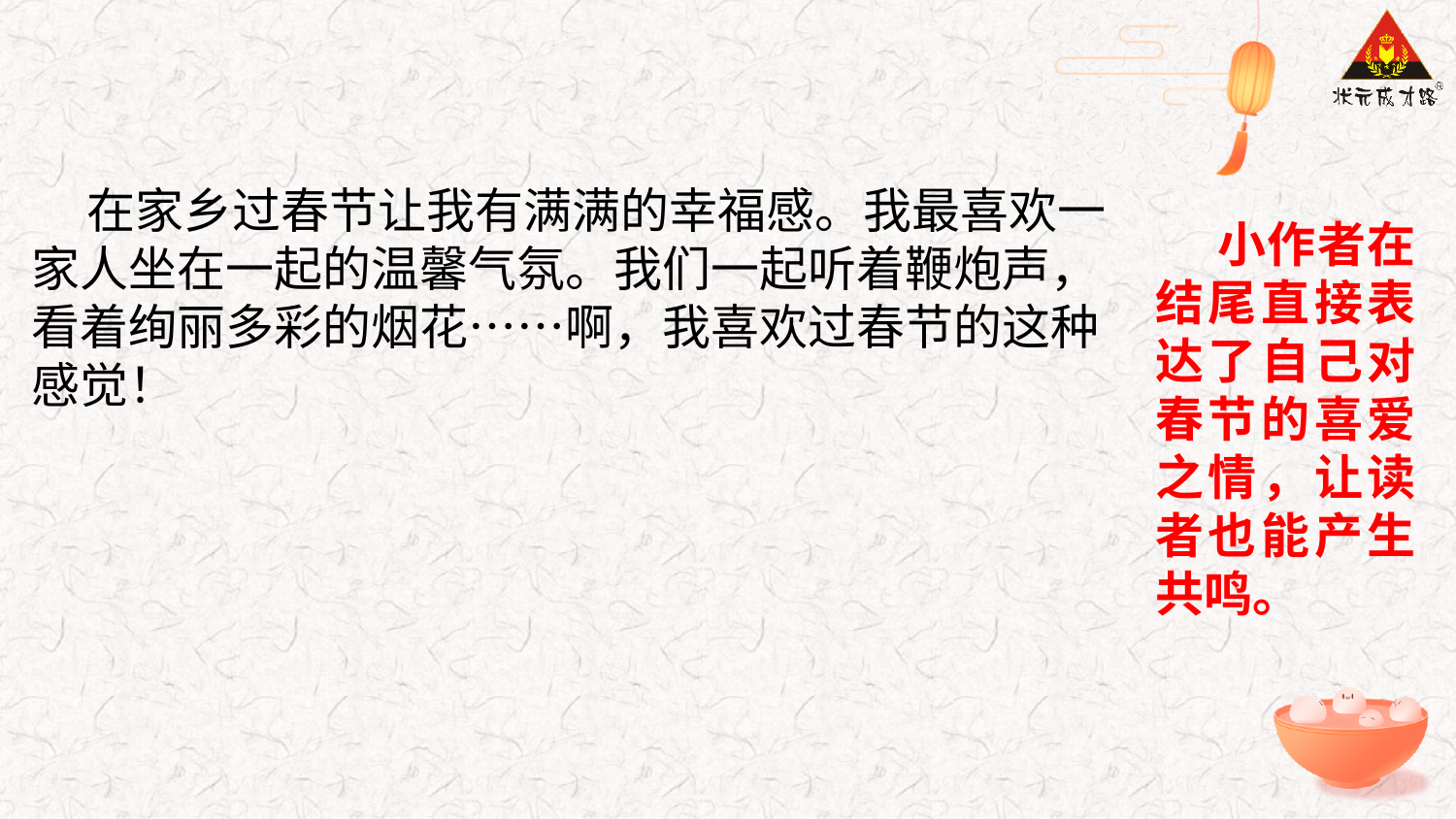

在家乡过春节让我有满满的幸福感。我最喜欢一家人坐在一起的温馨气氛。我们一起听着鞭炮声，看着绚丽多彩的烟花……啊，我喜欢过春节的这种感觉！
    小作者在结尾直接表达了自己对春节的喜爱之情，让读者也能产生共鸣。